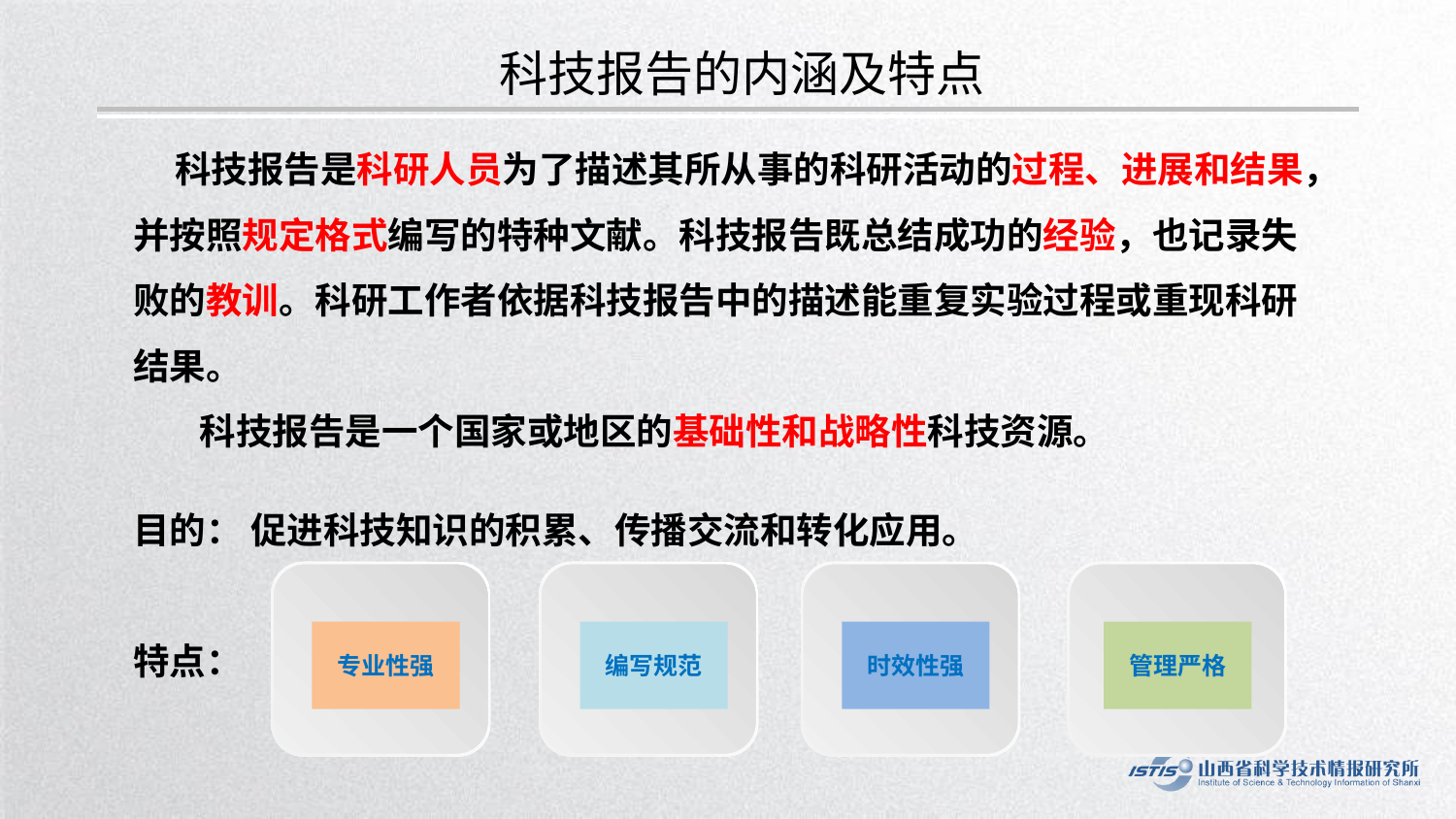

科技报告的内涵及特点
    科技报告是科研人员为了描述其所从事的科研活动的过程、进展和结果，并按照规定格式编写的特种文献。科技报告既总结成功的经验，也记录失败的教训。科研工作者依据科技报告中的描述能重复实验过程或重现科研结果。
       科技报告是一个国家或地区的基础性和战略性科技资源。

目的： 促进科技知识的积累、传播交流和转化应用。

特点：

专业性强

编写规范

时效性强

管理严格